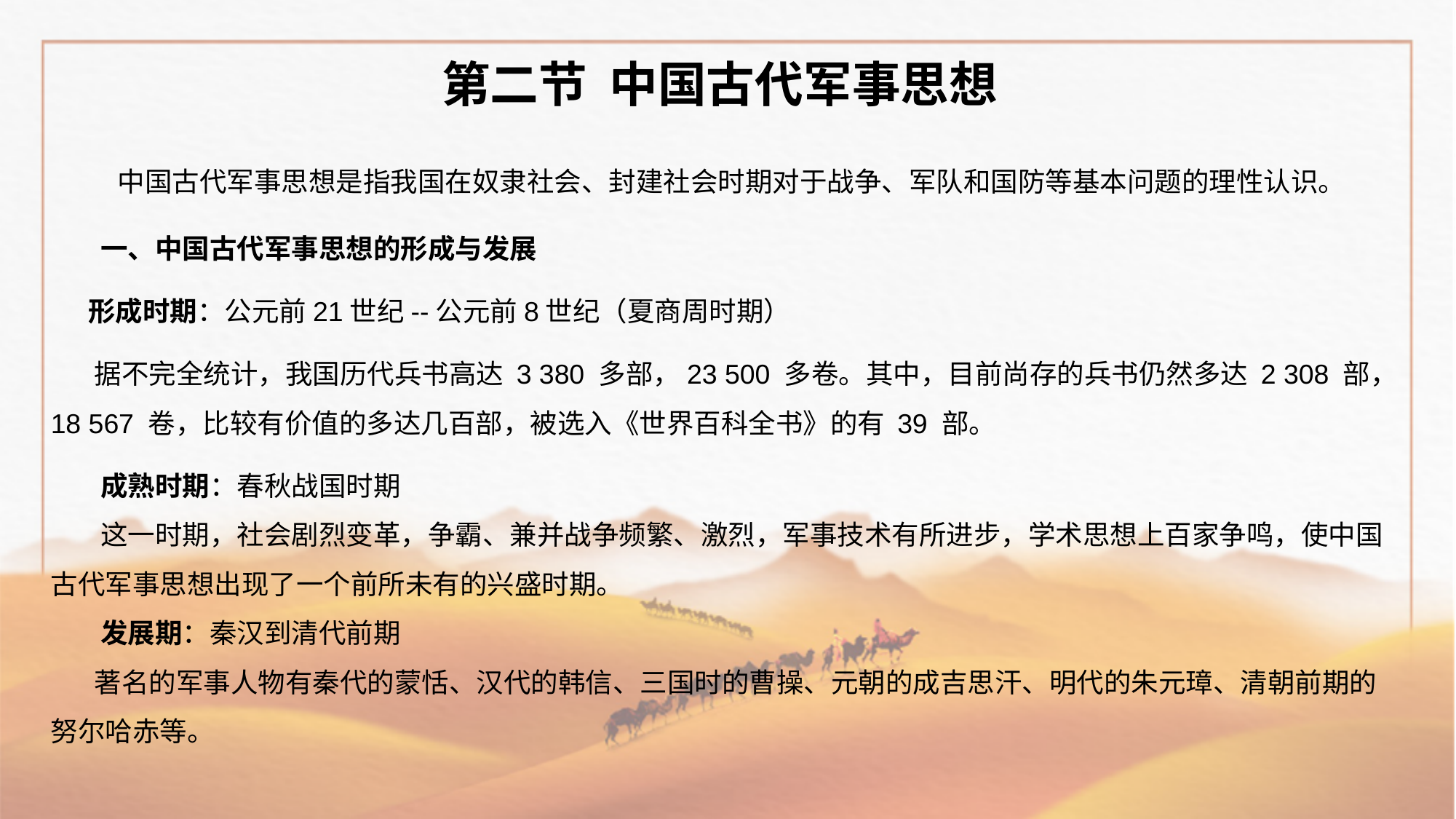

第二节  中国古代军事思想
     中国古代军事思想是指我国在奴隶社会、封建社会时期对于战争、军队和国防等基本问题的理性认识。
       一、中国古代军事思想的形成与发展
     形成时期：公元前21世纪--公元前8世纪（夏商周时期）
      据不完全统计，我国历代兵书高达 3 380 多部，23 500 多卷。其中，目前尚存的兵书仍然多达 2 308 部，18 567 卷，比较有价值的多达几百部，被选入《世界百科全书》的有 39 部。
       成熟时期：春秋战国时期
       这一时期，社会剧烈变革，争霸、兼并战争频繁、激烈，军事技术有所进步，学术思想上百家争鸣，使中国古代军事思想出现了一个前所未有的兴盛时期。
       发展期：秦汉到清代前期
      著名的军事人物有秦代的蒙恬、汉代的韩信、三国时的曹操、元朝的成吉思汗、明代的朱元璋、清朝前期的努尔哈赤等。